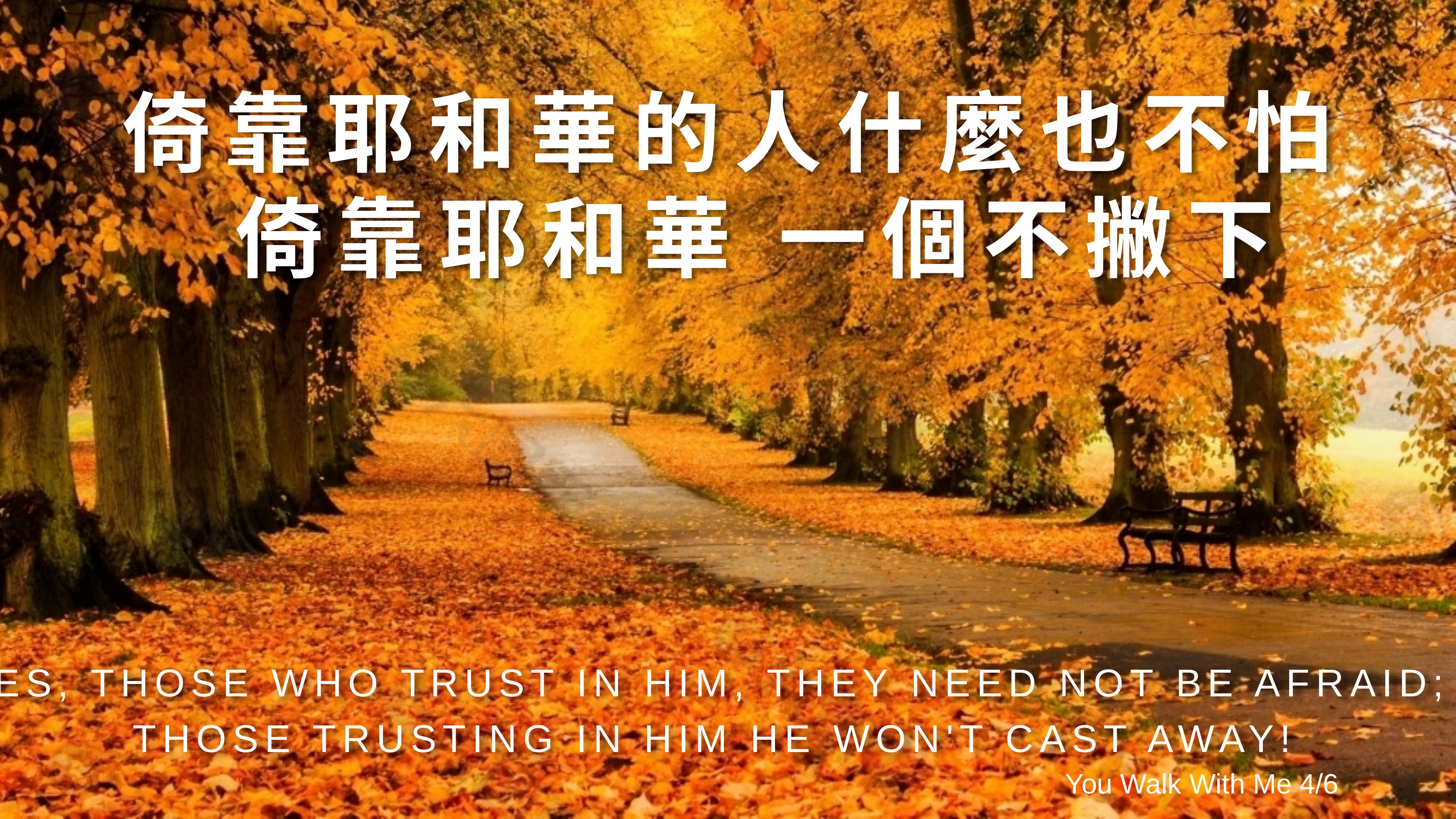

# 倚靠耶和華的人什麼也不怕
 倚靠耶和華 一個不撇下
Yes, those who trust in Him, they need not be afraid;
 Those trusting in Him He won't cast away!
You Walk With Me 4/6